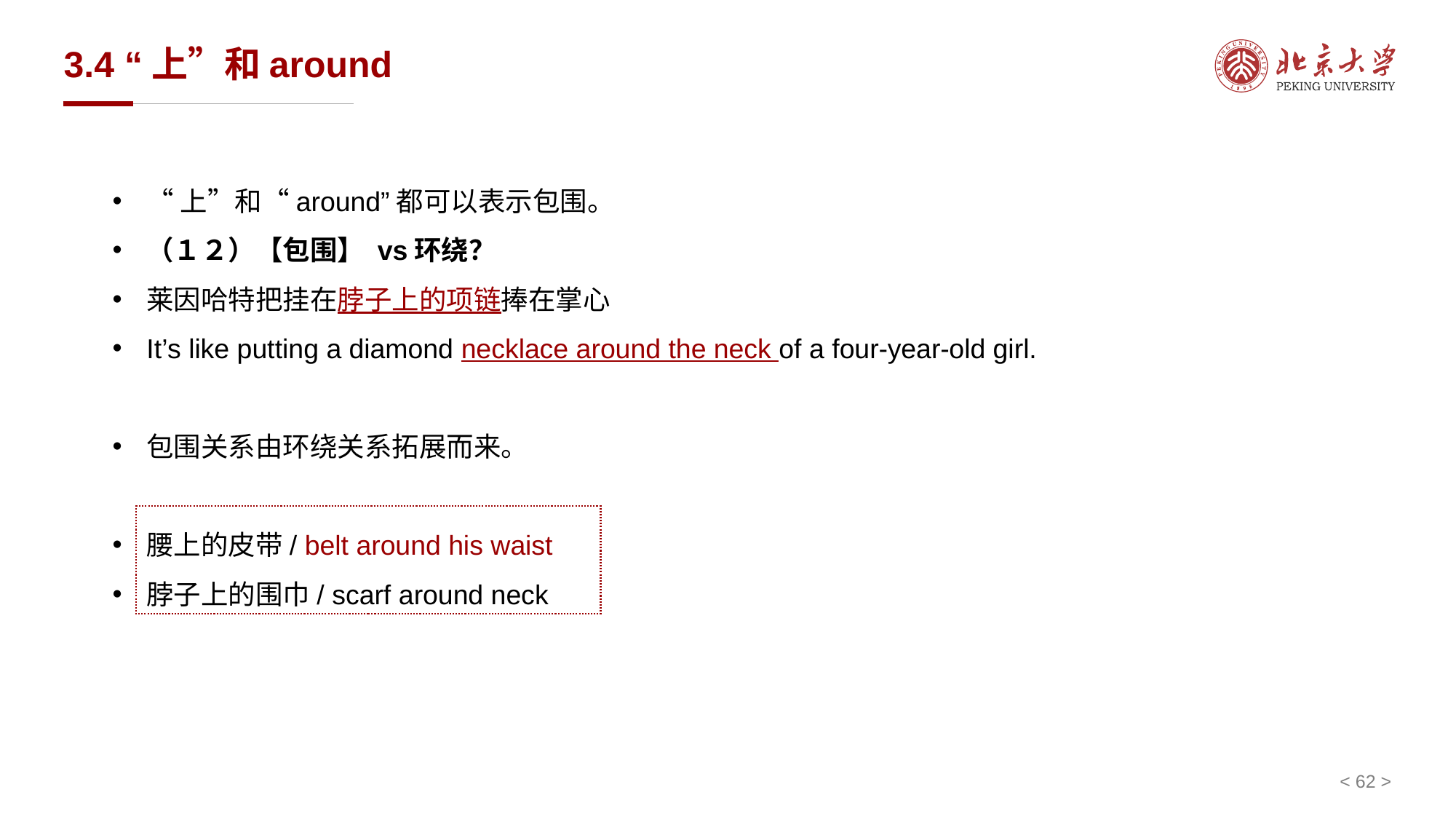

# 3.4 “上”和around
“上”和“around”都可以表示包围。
（１２）【包围】 vs环绕？
莱因哈特把挂在脖子上的项链捧在掌心
It’s like putting a diamond necklace around the neck of a four⁃year⁃old girl.

包围关系由环绕关系拓展而来。

腰上的皮带/ belt around his waist
脖子上的围巾/ scarf around neck

< 62 >